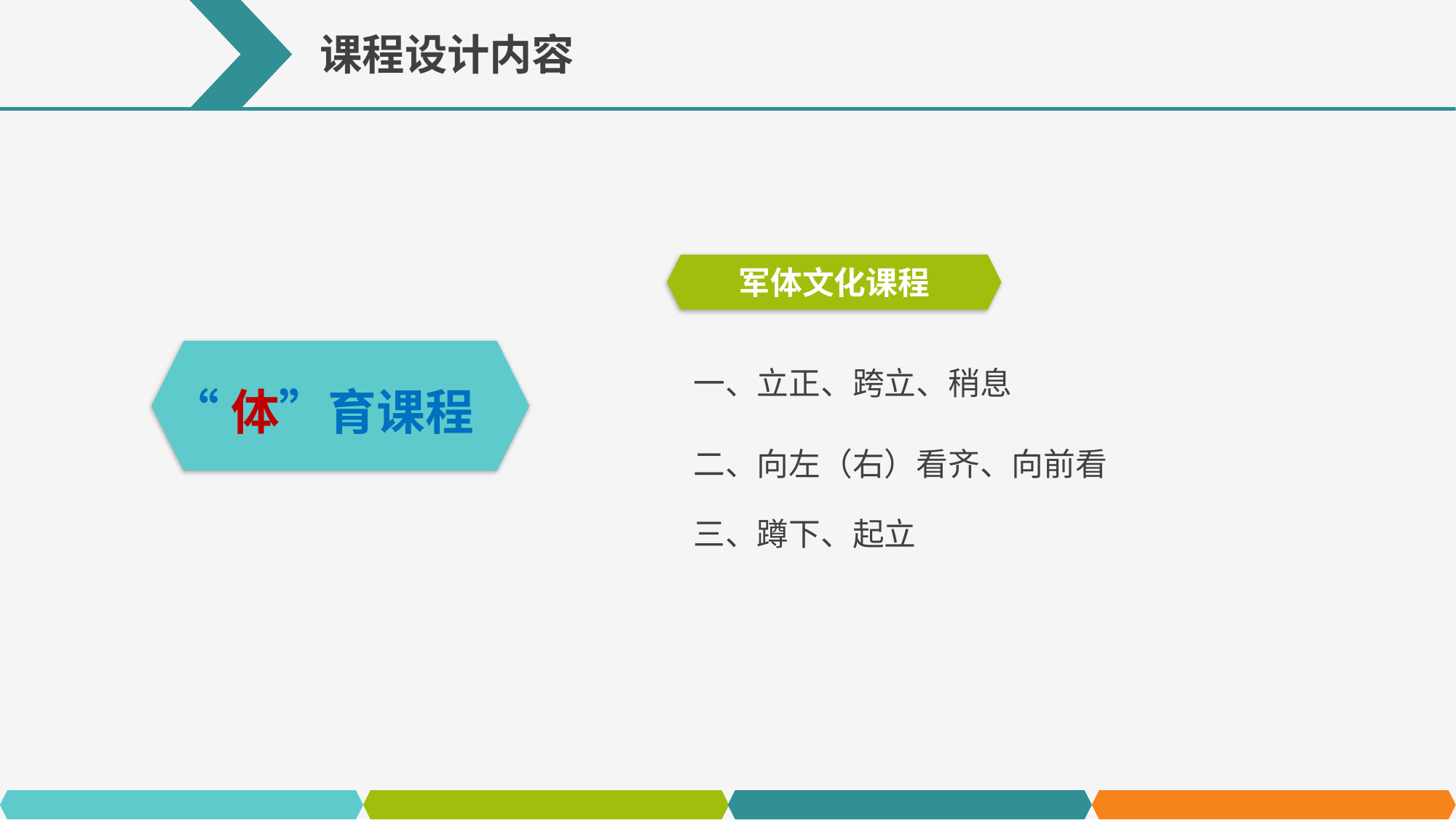

课程设计内容
军体文化课程

一、立正、跨立、稍息
“体”育课程
二、向左（右）看齐、向前看
三、蹲下、起立